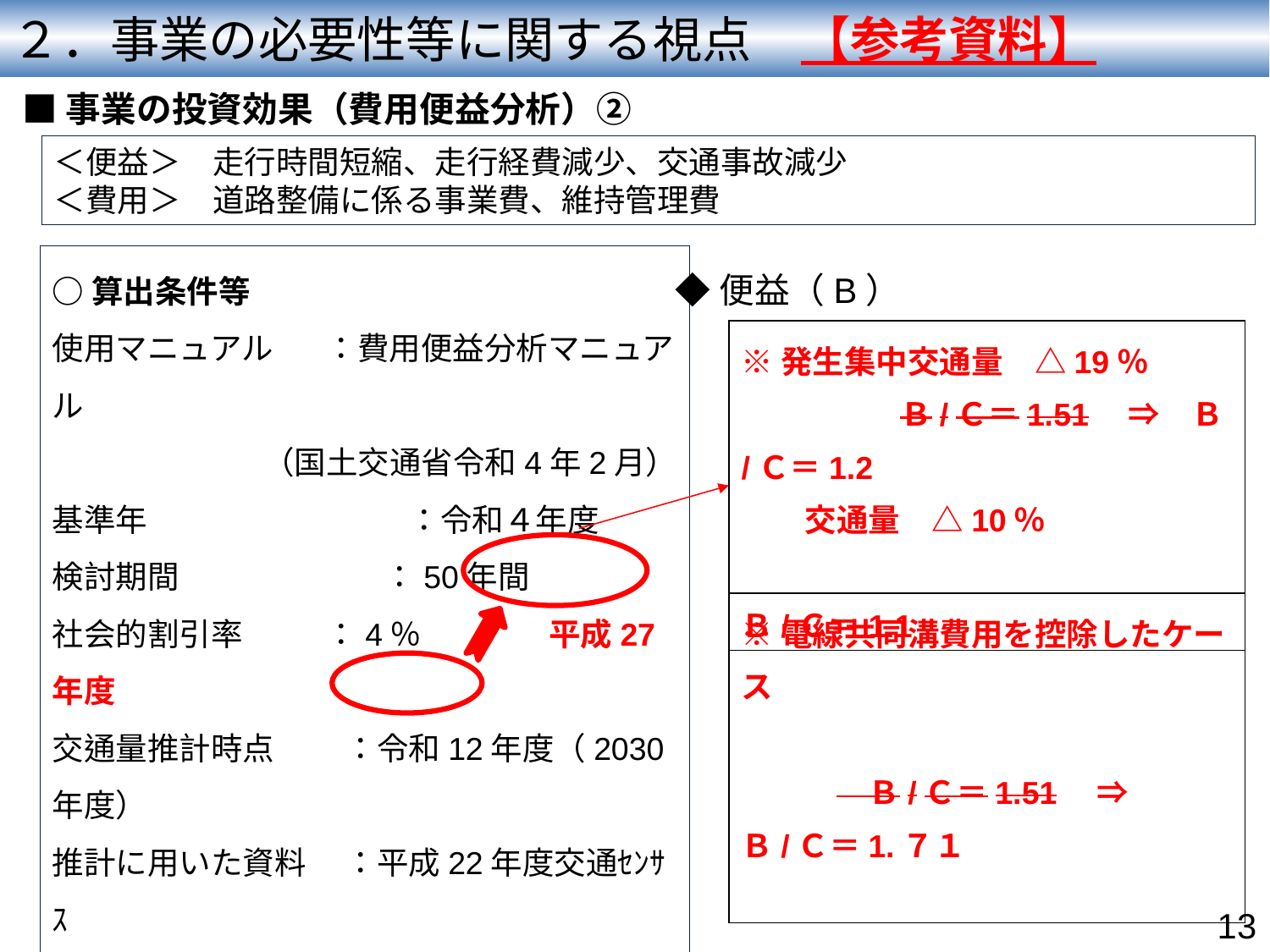

２．事業の必要性等に関する視点　【参考資料】
■事業の投資効果（費用便益分析）②
＜便益＞　走行時間短縮、走行経費減少、交通事故減少
＜費用＞　道路整備に係る事業費、維持管理費
○算出条件等
使用マニュアル	：費用便益分析マニュアル
　　　　　 （国土交通省令和4年2月）
基準年　　　　　　　　 ：令和４年度
検討期間　　　　　　  ：50年間
社会的割引率	：4％　　　　平成27年度
交通量推計時点　　 ：令和12年度（2030年度）
推計に用いた資料　 ：平成22年度交通ｾﾝｻｽ
交通流の推計手法　：利用者均衡配分
全体事業費　　　　　 ：約62.4億円（単純価値）
維持管理費	：約510万円/年
◆便益（B）
※発生集中交通量　△19％
　　　　　Ｂ/Ｃ＝1.51　⇒　Ｂ/Ｃ＝1.2
　　交通量　△10％
　　　　　　　　　　　　　Ｂ/Ｃ＝1.1

※電線共同溝費用を控除したケース
　　　　Ｂ/Ｃ＝1.51　⇒　Ｂ/Ｃ＝1.７１

13